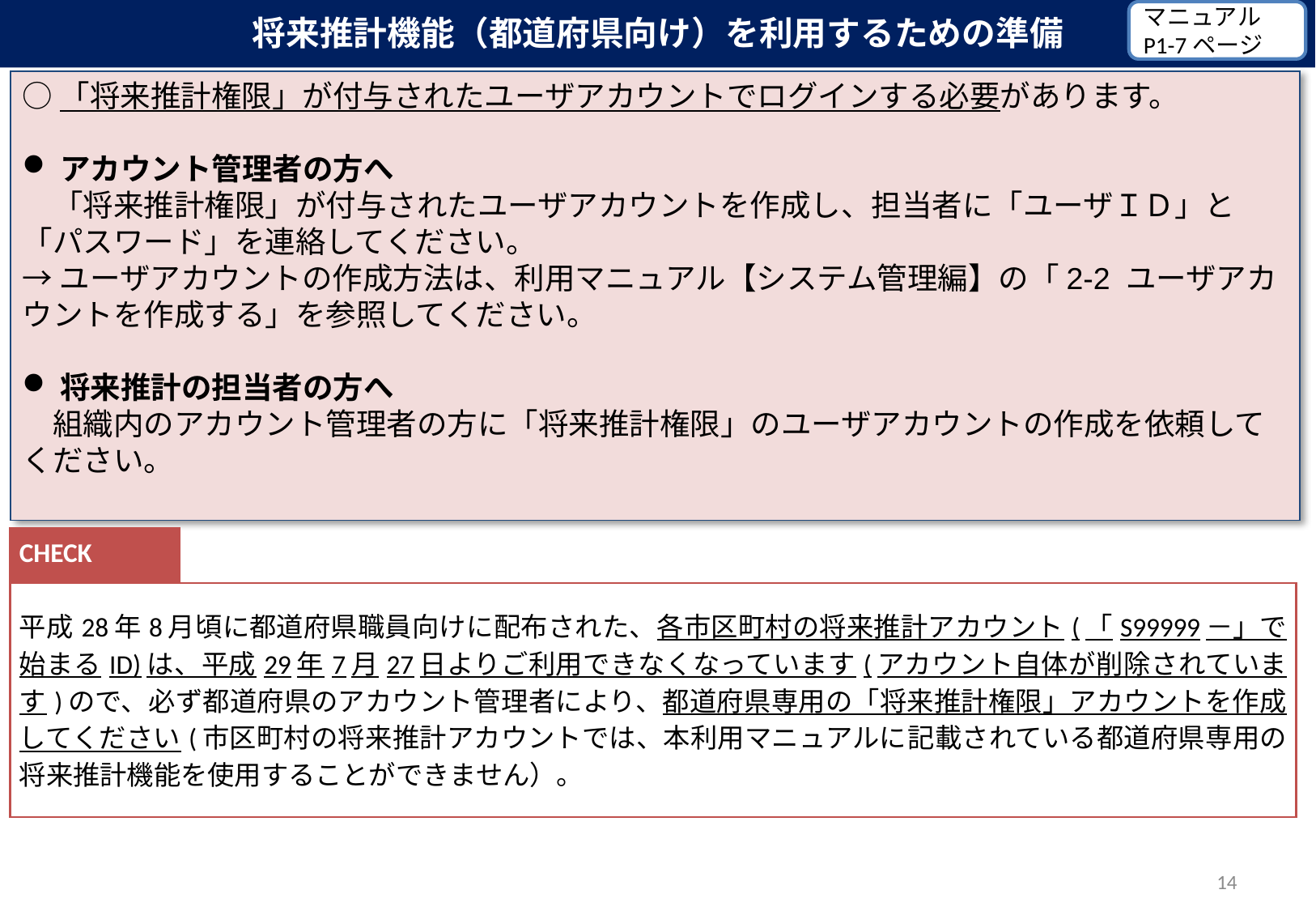

将来推計機能（都道府県向け）を利用するための準備
マニュアル
P1-7ページ

○「将来推計権限」が付与されたユーザアカウントでログインする必要があります。

アカウント管理者の方へ
　「将来推計権限」が付与されたユーザアカウントを作成し、担当者に「ユーザＩＤ」と「パスワード」を連絡してください。
→ユーザアカウントの作成方法は、利用マニュアル【システム管理編】の「2-2 ユーザアカウントを作成する」を参照してください。

将来推計の担当者の方へ
　組織内のアカウント管理者の方に「将来推計権限」のユーザアカウントの作成を依頼してください。

| CHECK |  |
| --- | --- |
| 平成28年8月頃に都道府県職員向けに配布された、各市区町村の将来推計アカウント(「S99999－」で始まるID)は、平成29年7月27日よりご利用できなくなっています(アカウント自体が削除されています)ので、必ず都道府県のアカウント管理者により、都道府県専用の「将来推計権限」アカウントを作成してください(市区町村の将来推計アカウントでは、本利用マニュアルに記載されている都道府県専用の将来推計機能を使用することができません）。 |  |
14